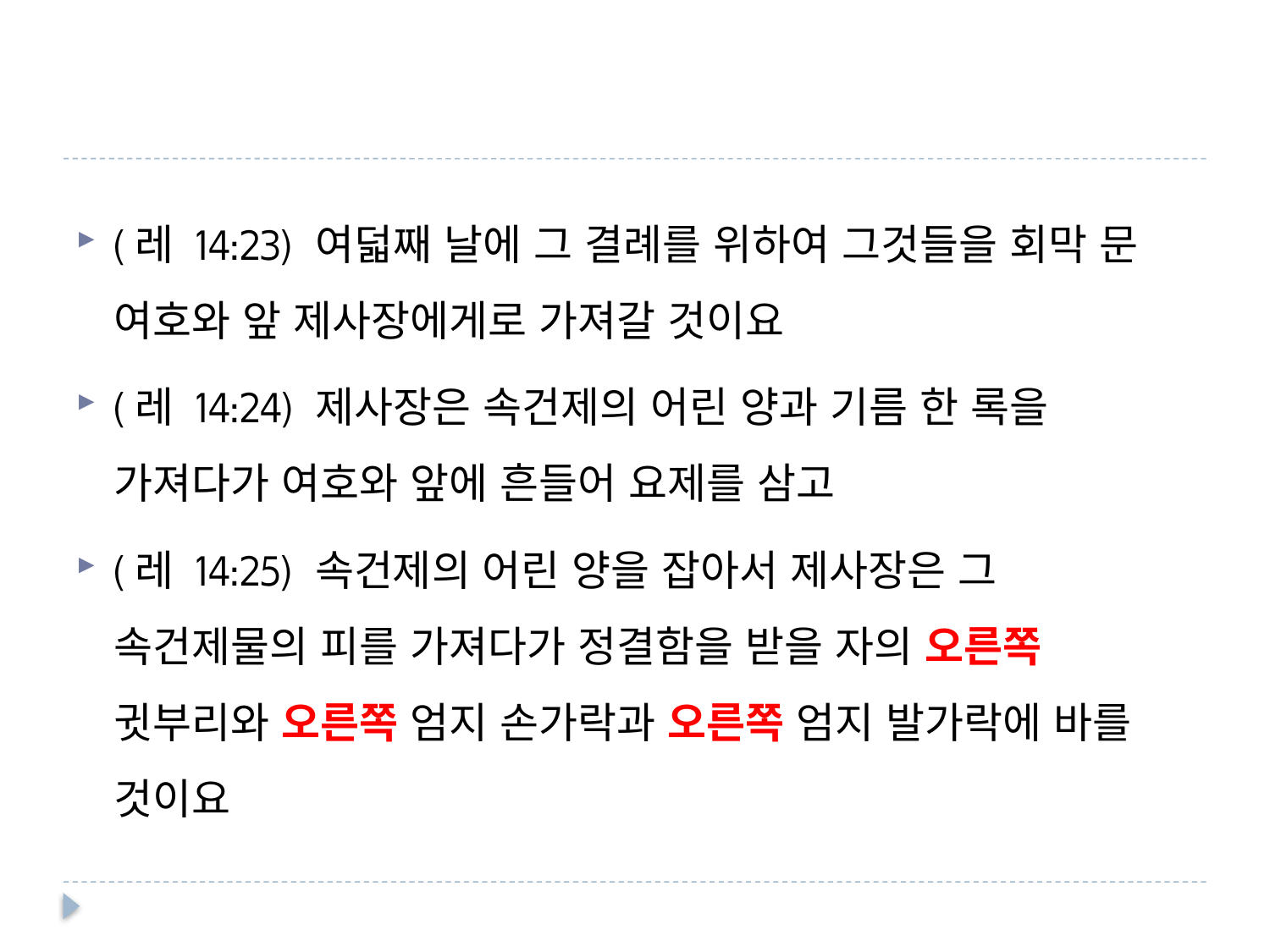

#
(레 14:23) 여덟째 날에 그 결례를 위하여 그것들을 회막 문 여호와 앞 제사장에게로 가져갈 것이요
(레 14:24) 제사장은 속건제의 어린 양과 기름 한 록을 가져다가 여호와 앞에 흔들어 요제를 삼고
(레 14:25) 속건제의 어린 양을 잡아서 제사장은 그 속건제물의 피를 가져다가 정결함을 받을 자의 오른쪽 귓부리와 오른쪽 엄지 손가락과 오른쪽 엄지 발가락에 바를 것이요